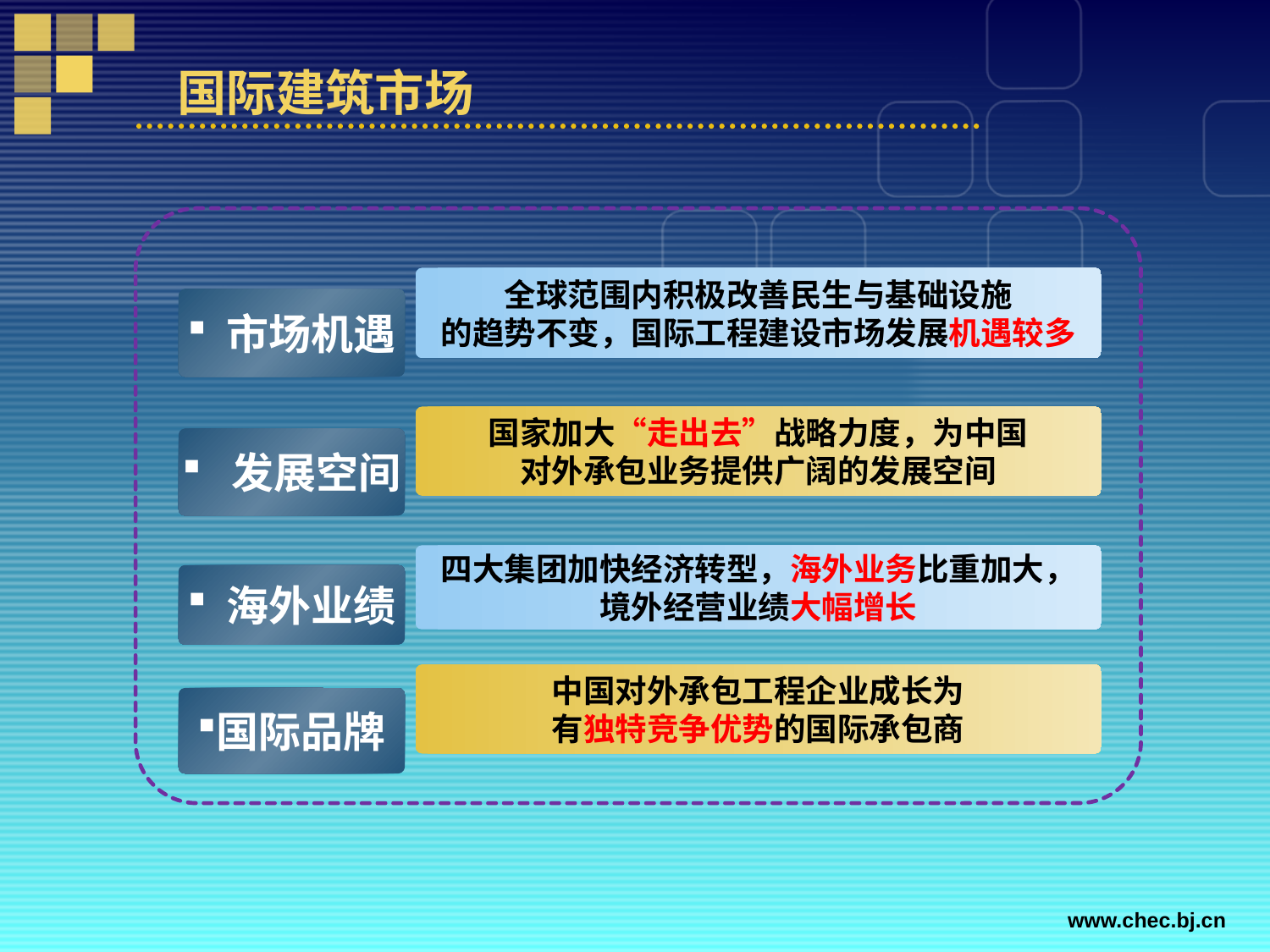

# 国际建筑市场

全球范围内积极改善民生与基础设施
的趋势不变，国际工程建设市场发展机遇较多
 市场机遇
国家加大“走出去”战略力度，为中国
对外承包业务提供广阔的发展空间
 发展空间
四大集团加快经济转型，海外业务比重加大，
境外经营业绩大幅增长
 海外业绩
中国对外承包工程企业成长为
有独特竞争优势的国际承包商
国际品牌
www.chec.bj.cn